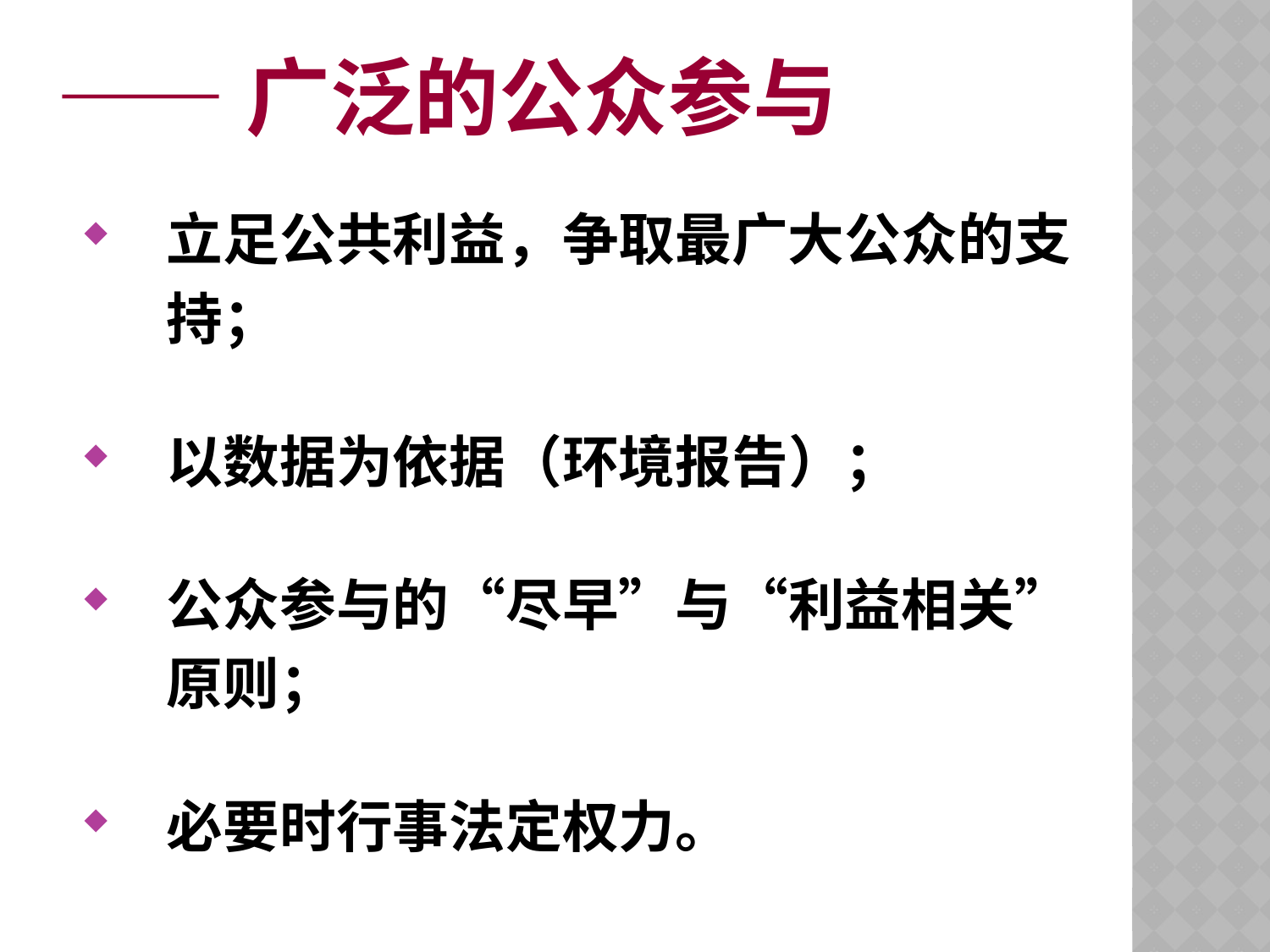

# ——广泛的公众参与
立足公共利益，争取最广大公众的支持；
以数据为依据（环境报告）；
公众参与的“尽早”与“利益相关”原则；
必要时行事法定权力。